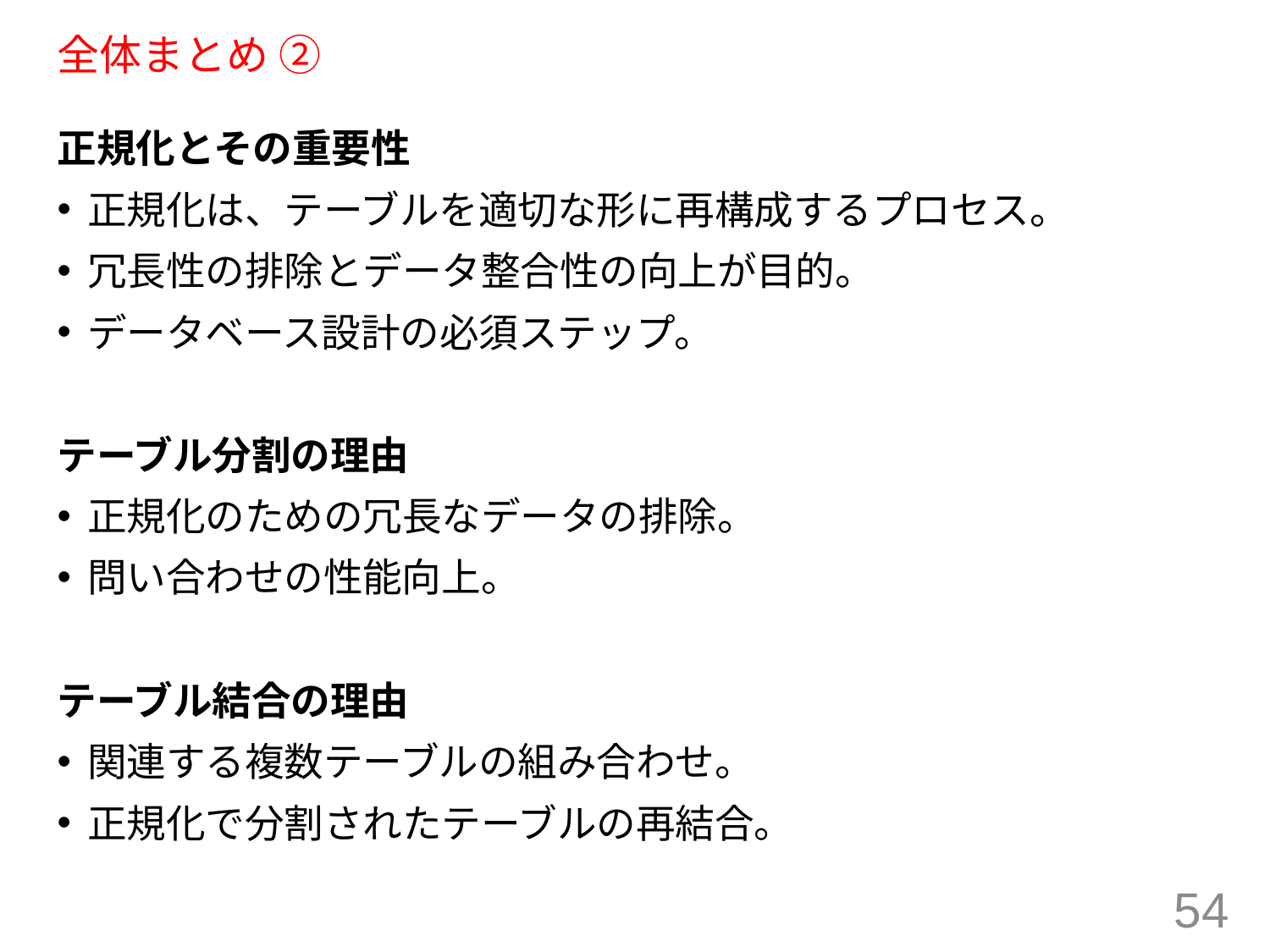

# 全体まとめ ②
正規化とその重要性
正規化は、テーブルを適切な形に再構成するプロセス。
冗長性の排除とデータ整合性の向上が目的。
データベース設計の必須ステップ。

テーブル分割の理由
正規化のための冗長なデータの排除。
問い合わせの性能向上。

テーブル結合の理由
関連する複数テーブルの組み合わせ。
正規化で分割されたテーブルの再結合。
54